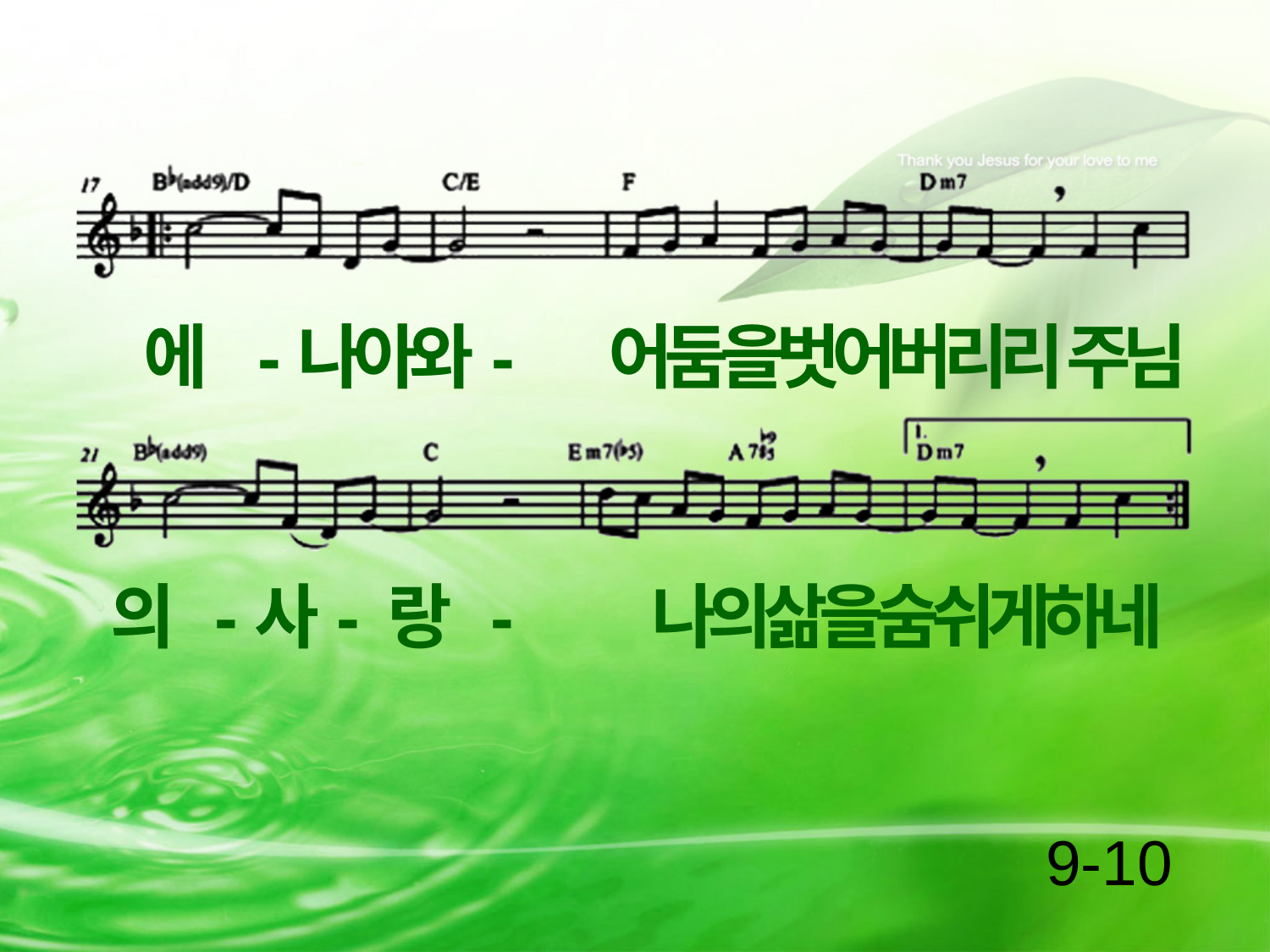

에   -나아와-       어둠을벗어버리리 주님
의  -사- 랑  -           나의삶을숨쉬게하네
9-10